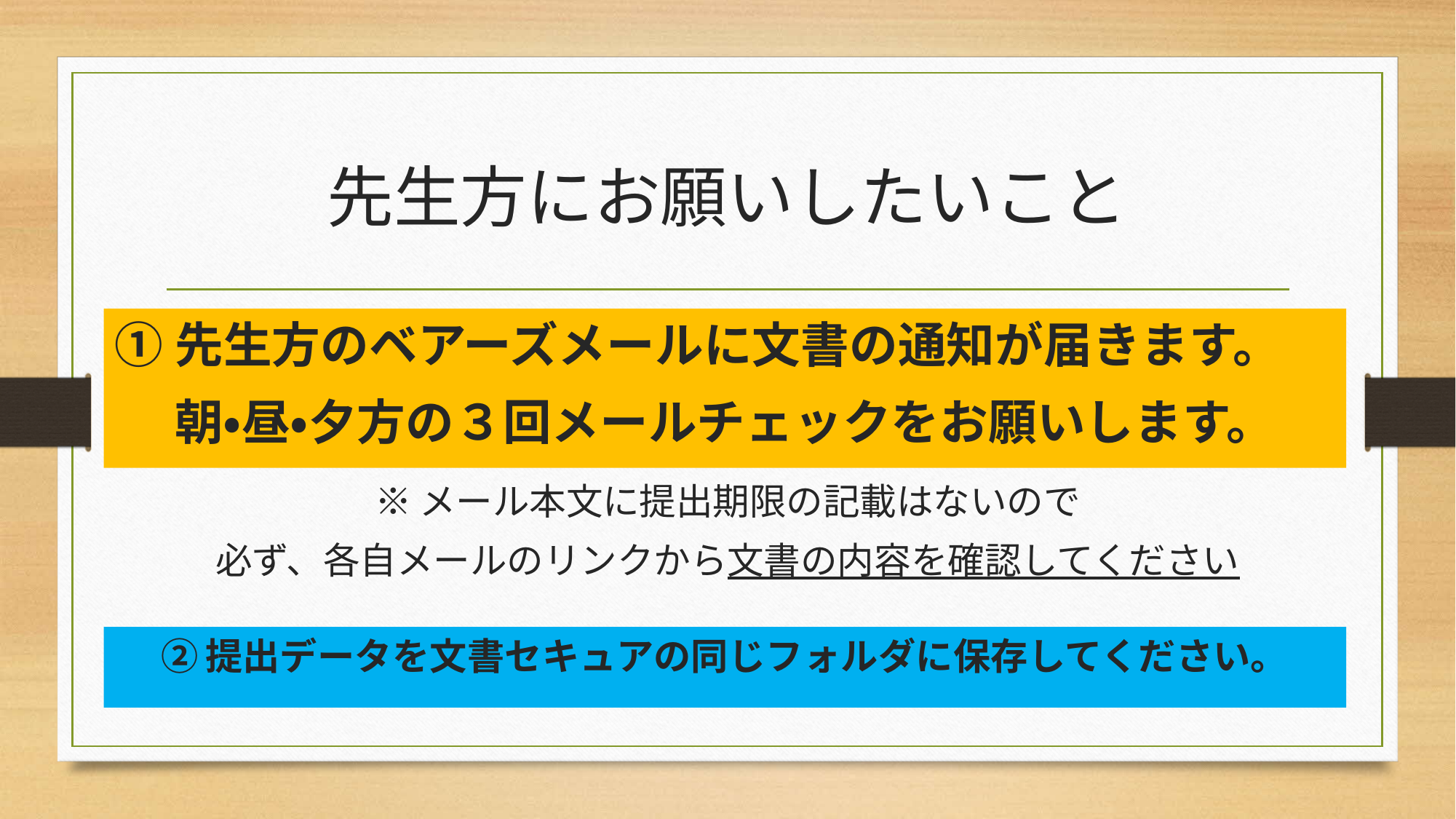

# 先生方にお願いしたいこと
①先生方のベアーズメールに文書の通知が届きます。
朝・昼・夕方の３回メールチェックをお願いします。

※メール本文に提出期限の記載はないので
必ず、各自メールのリンクから文書の内容を確認してください
②提出データを文書セキュアの同じフォルダに保存してください。